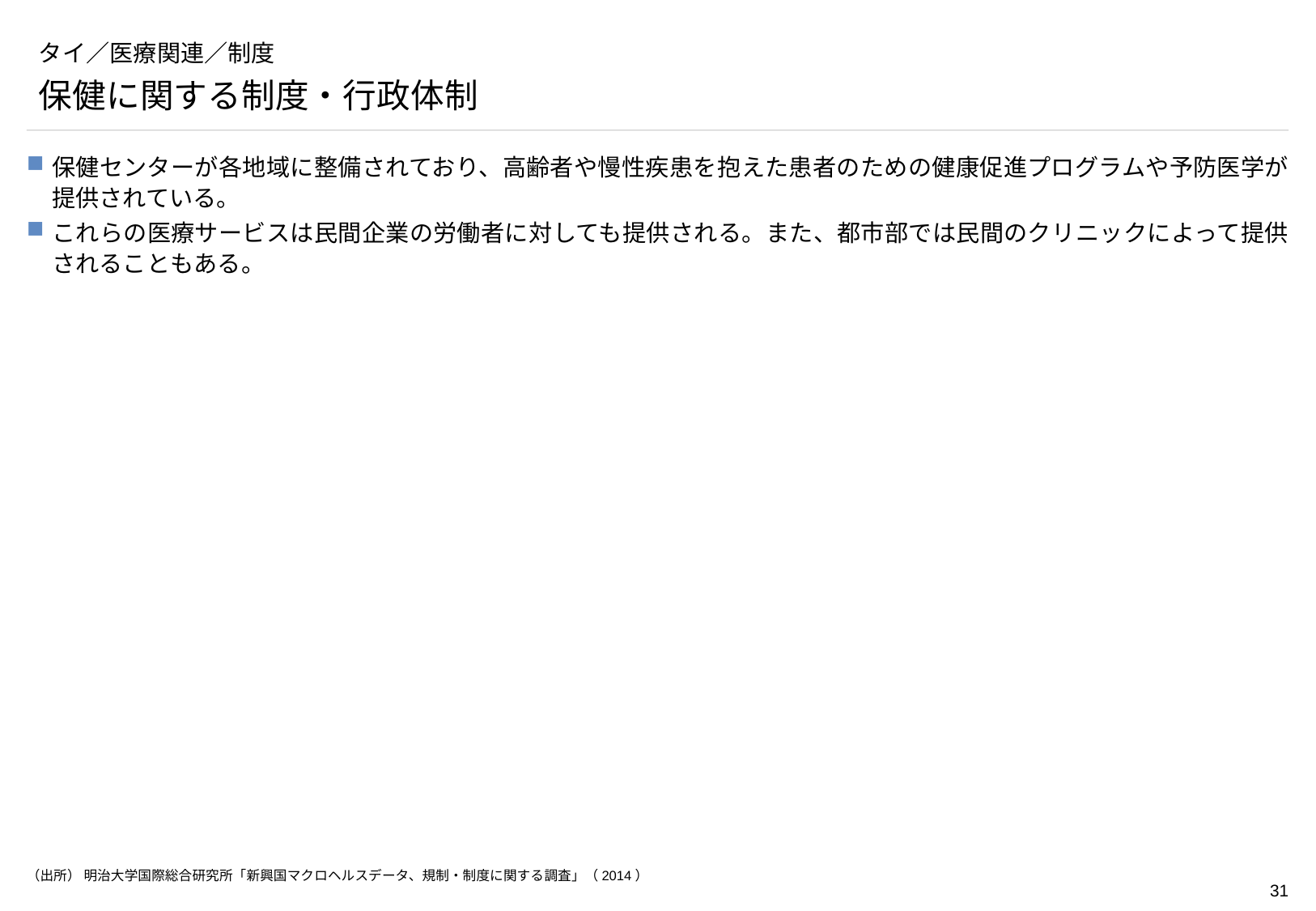

# タイ／医療関連／制度
保健に関する制度・行政体制
保健センターが各地域に整備されており、高齢者や慢性疾患を抱えた患者のための健康促進プログラムや予防医学が提供されている。
これらの医療サービスは民間企業の労働者に対しても提供される。また、都市部では民間のクリニックによって提供されることもある。
（出所） 明治大学国際総合研究所「新興国マクロヘルスデータ、規制・制度に関する調査」（2014）